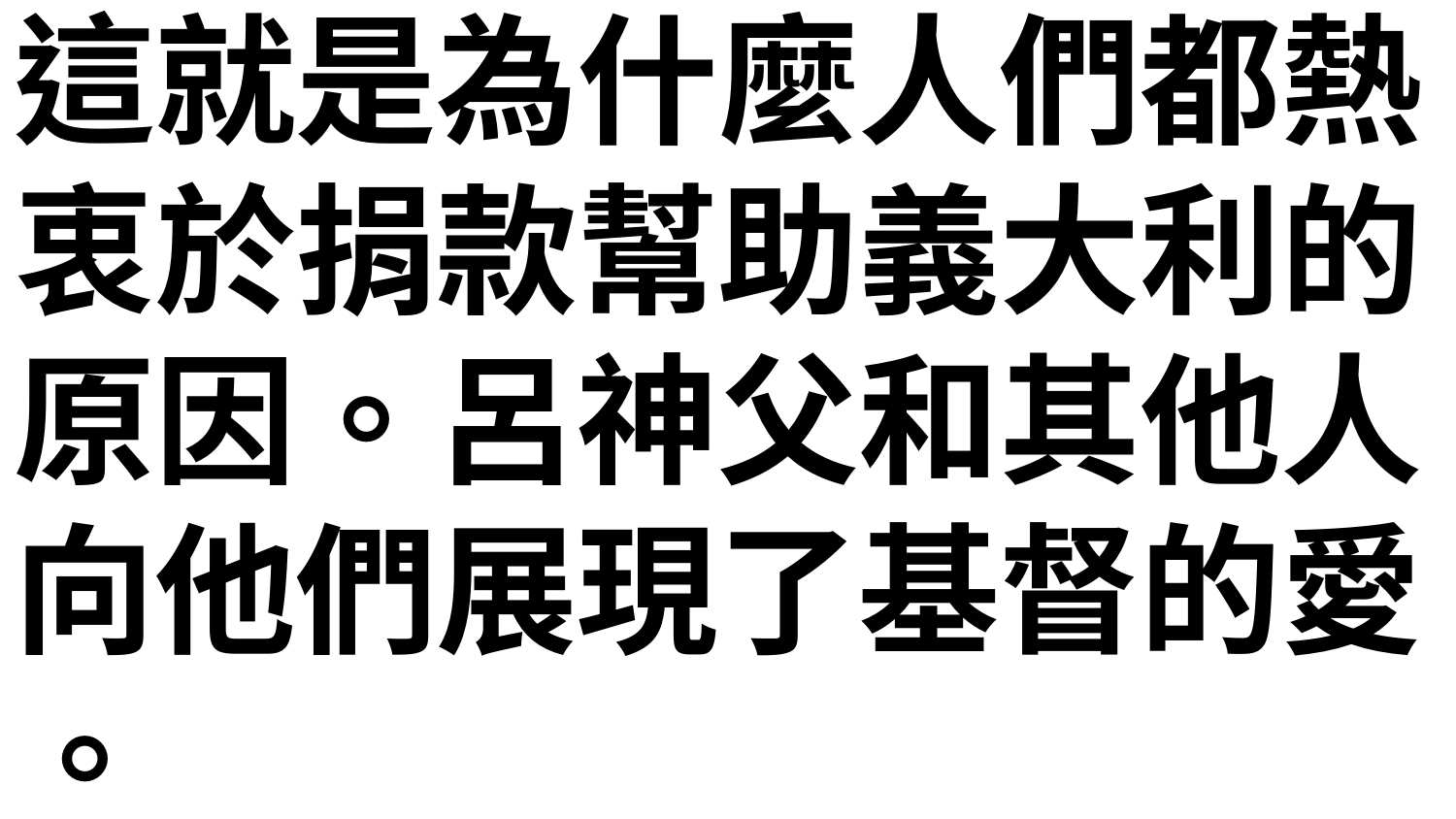

這就是為什麼人們都熱衷於捐款幫助義大利的原因。呂神父和其他人向他們展現了基督的愛
。